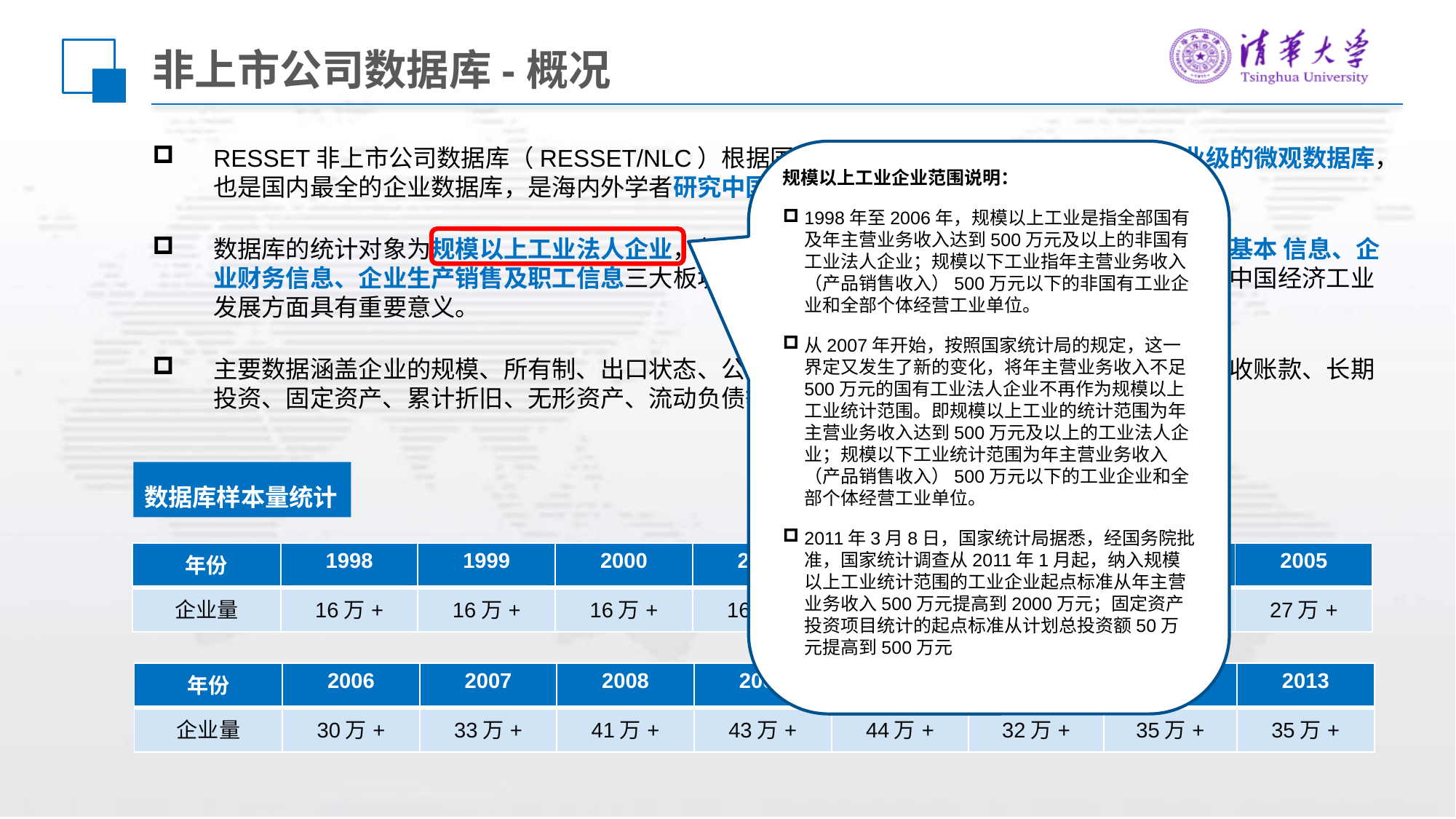

# 非上市公司数据库-概况
RESSET非上市公司数据库（RESSET/NLC）根据国家统计局发布标准建立并实现，是企业级的微观数据库，也是国内最全的企业数据库，是海内外学者研究中国企业行为与企业绩效的主要依据数据库。

数据库的统计对象为规模以上工业法人企业，年平均数目达三十多万家。该数据库系统包括企业基本 信息、企业财务信息、企业生产销售及职工信息三大板块，全面系统的反映出企业经营的现状，对于研究中国经济工业发展方面具有重要意义。

主要数据涵盖企业的规模、所有制、出口状态、公司金融、收入分配、劳动供给、流动资产、应收账款、长期投资、固定资产、累计折旧、无形资产、流动负债等。
规模以上工业企业范围说明：
1998年至2006年，规模以上工业是指全部国有及年主营业务收入达到500万元及以上的非国有工业法人企业；规模以下工业指年主营业务收入（产品销售收入）500万元以下的非国有工业企业和全部个体经营工业单位。
从2007年开始，按照国家统计局的规定，这一界定又发生了新的变化，将年主营业务收入不足500万元的国有工业法人企业不再作为规模以上工业统计范围。即规模以上工业的统计范围为年主营业务收入达到500万元及以上的工业法人企业；规模以下工业统计范围为年主营业务收入（产品销售收入）500万元以下的工业企业和全部个体经营工业单位。
2011年3月8日，国家统计局据悉，经国务院批准，国家统计调查从2011年1月起，纳入规模以上工业统计范围的工业企业起点标准从年主营业务收入500万元提高到2000万元；固定资产投资项目统计的起点标准从计划总投资额50万元提高到500万元。

数据库样本量统计

| 年份 | 1998 | 1999 | 2000 | 2001 | 2002 | 2003 | 2004 | 2005 |
| --- | --- | --- | --- | --- | --- | --- | --- | --- |
| 企业量 | 16万+ | 16万+ | 16万+ | 16万+ | 18万+ | 5万+ | 27万+ | 27万+ |
| 年份 | 2006 | 2007 | 2008 | 2009 | 2010 | 2011 | 2012 | 2013 |
| --- | --- | --- | --- | --- | --- | --- | --- | --- |
| 企业量 | 30万+ | 33万+ | 41万+ | 43万+ | 44万+ | 32万+ | 35万+ | 35万+ |